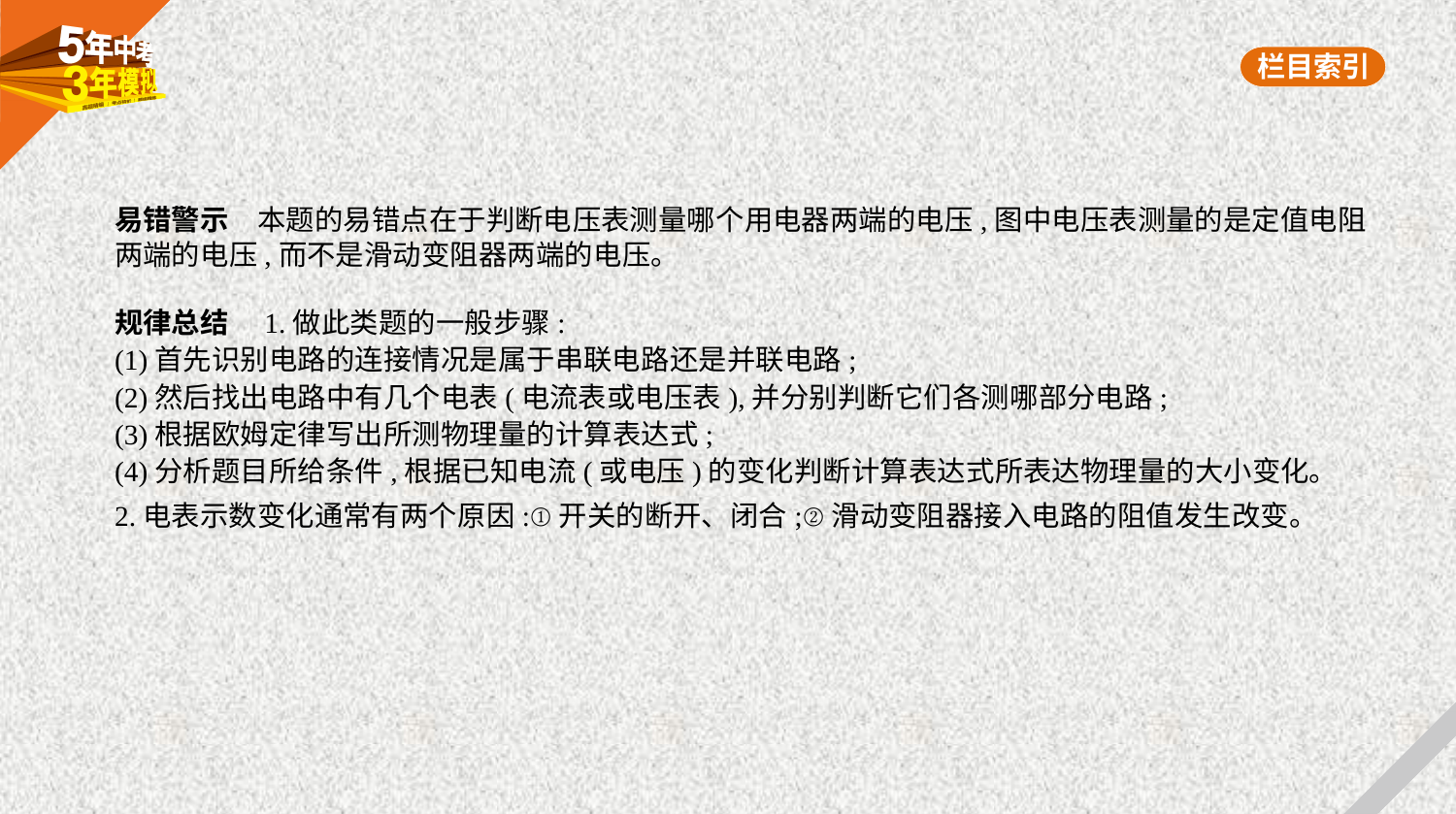

易错警示　本题的易错点在于判断电压表测量哪个用电器两端的电压,图中电压表测量的是定值电阻
两端的电压,而不是滑动变阻器两端的电压。
规律总结　1.做此类题的一般步骤:
(1)首先识别电路的连接情况是属于串联电路还是并联电路;
(2)然后找出电路中有几个电表(电流表或电压表),并分别判断它们各测哪部分电路;
(3)根据欧姆定律写出所测物理量的计算表达式;
(4)分析题目所给条件,根据已知电流(或电压)的变化判断计算表达式所表达物理量的大小变化。
2.电表示数变化通常有两个原因:①开关的断开、闭合;②滑动变阻器接入电路的阻值发生改变。